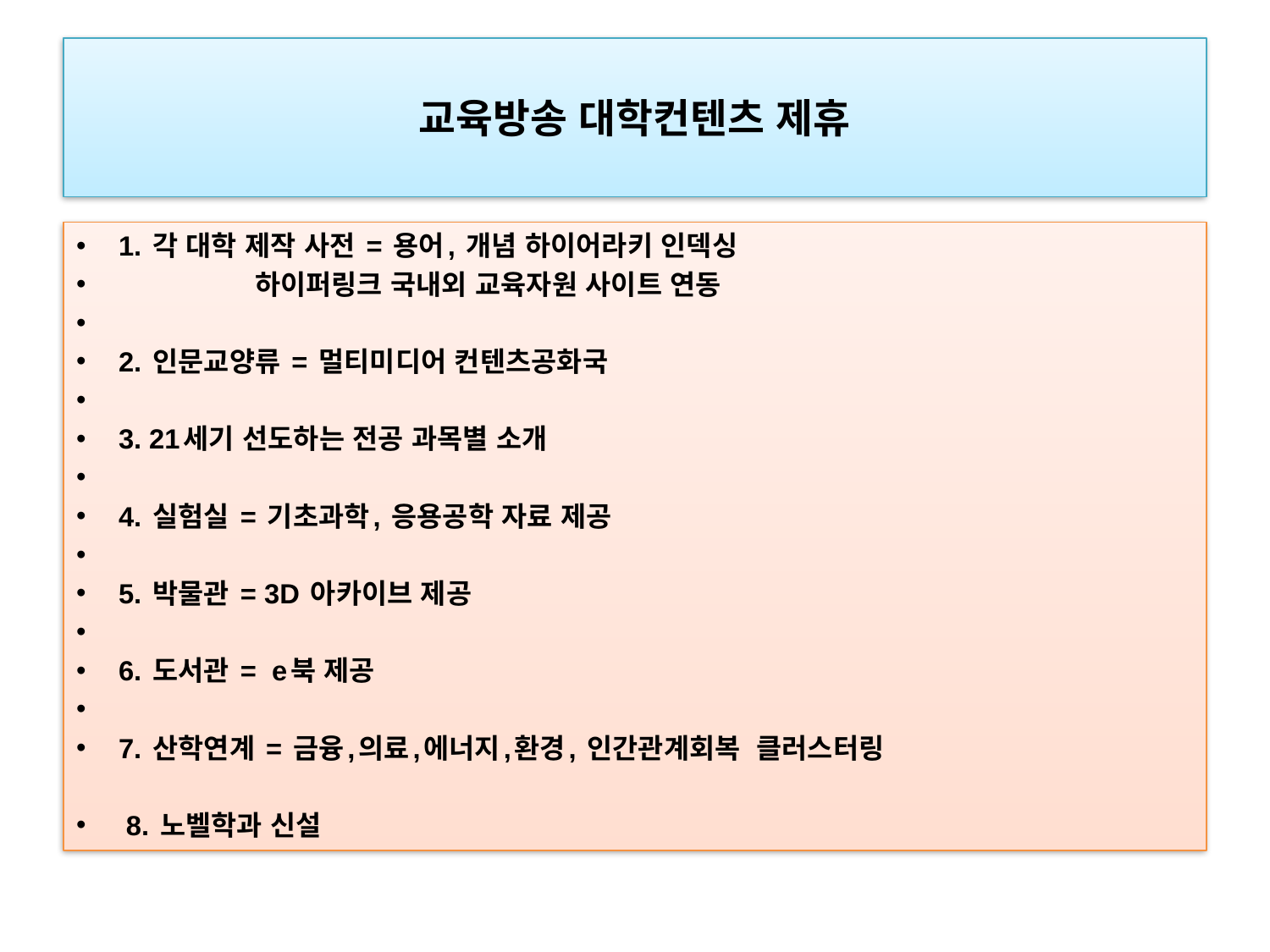

# 교육방송 대학컨텐츠 제휴
1. 각 대학 제작 사전 = 용어, 개념 하이어라키 인덱싱
                 하이퍼링크 국내외 교육자원 사이트 연동

2. 인문교양류 = 멀티미디어 컨텐츠공화국

3. 21세기 선도하는 전공 과목별 소개

4. 실험실 = 기초과학, 응용공학 자료 제공

5. 박물관 = 3D 아카이브 제공

6. 도서관 =  e북 제공

7. 산학연계 = 금융,의료,에너지,환경, 인간관계회복  클러스터링

 8. 노벨학과 신설